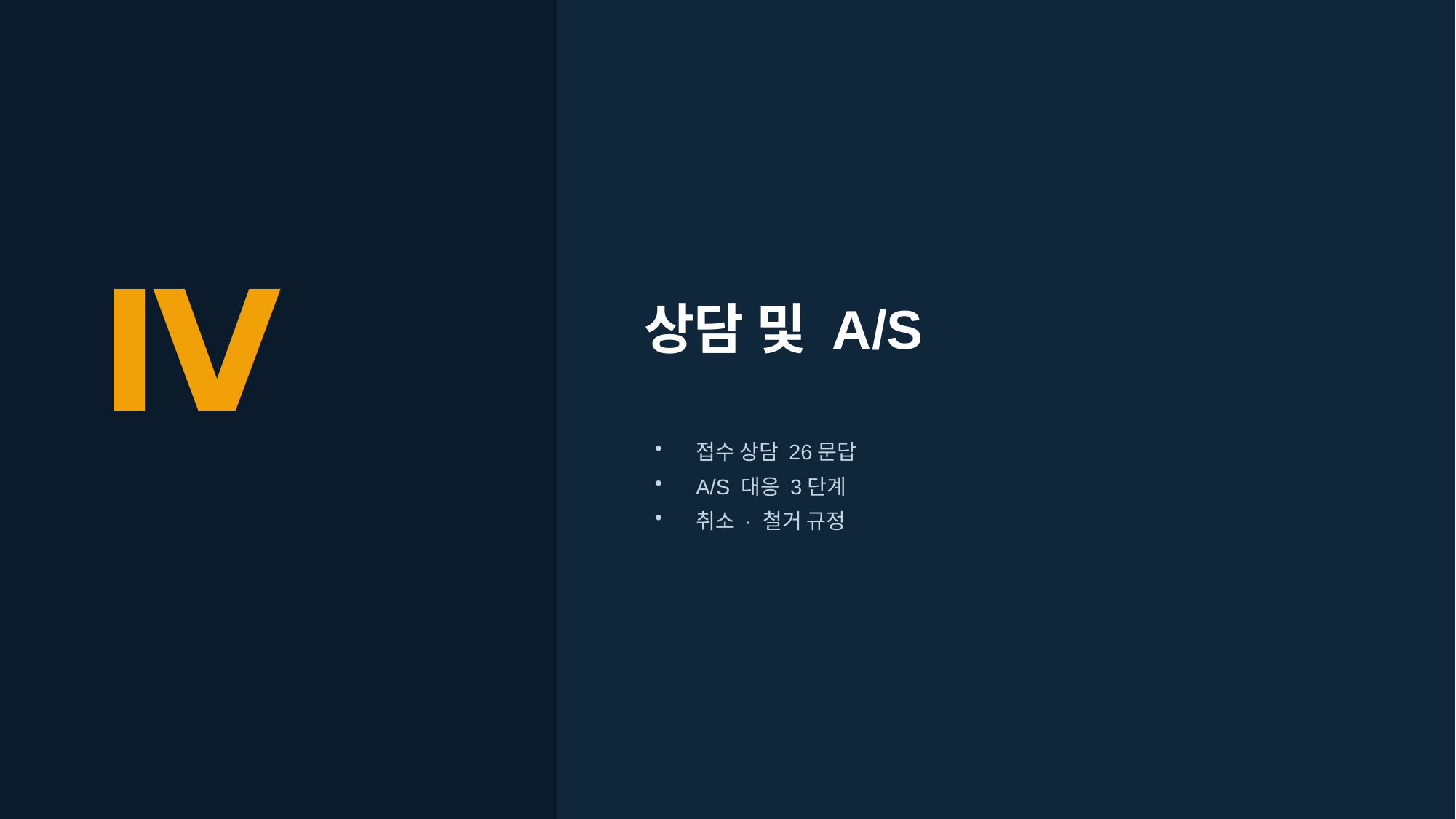

Ⅳ
상담 및 A/S
접수 상담 26문답
A/S 대응 3단계
취소 · 철거 규정